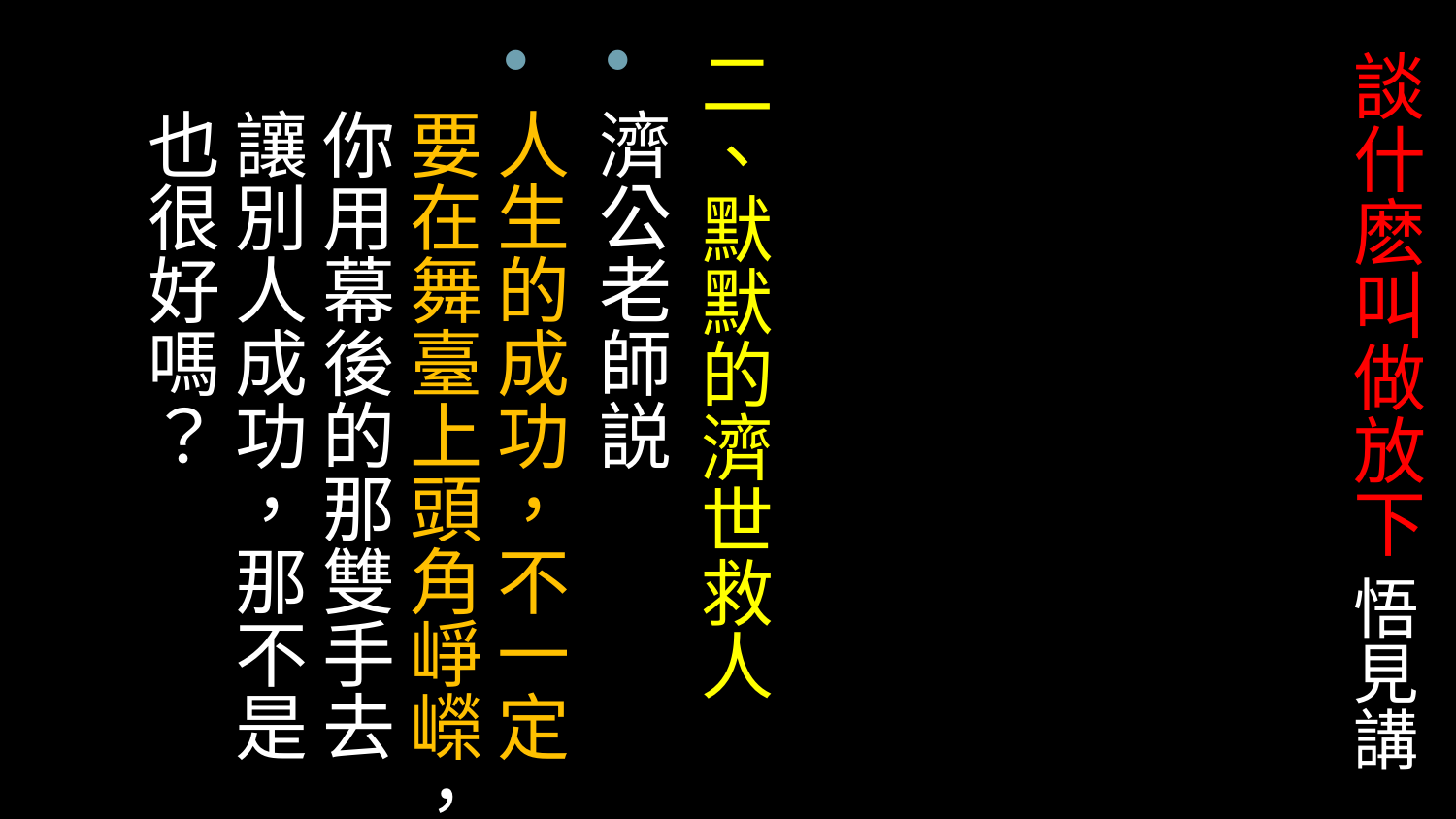

二、默默的濟世救人
濟公老師説
人生的成功，不一定要在舞臺上頭角崢嶸，你用幕後的那雙手去讓別人成功，那不是也很好嗎？

# 談什麽叫做放下 悟見講